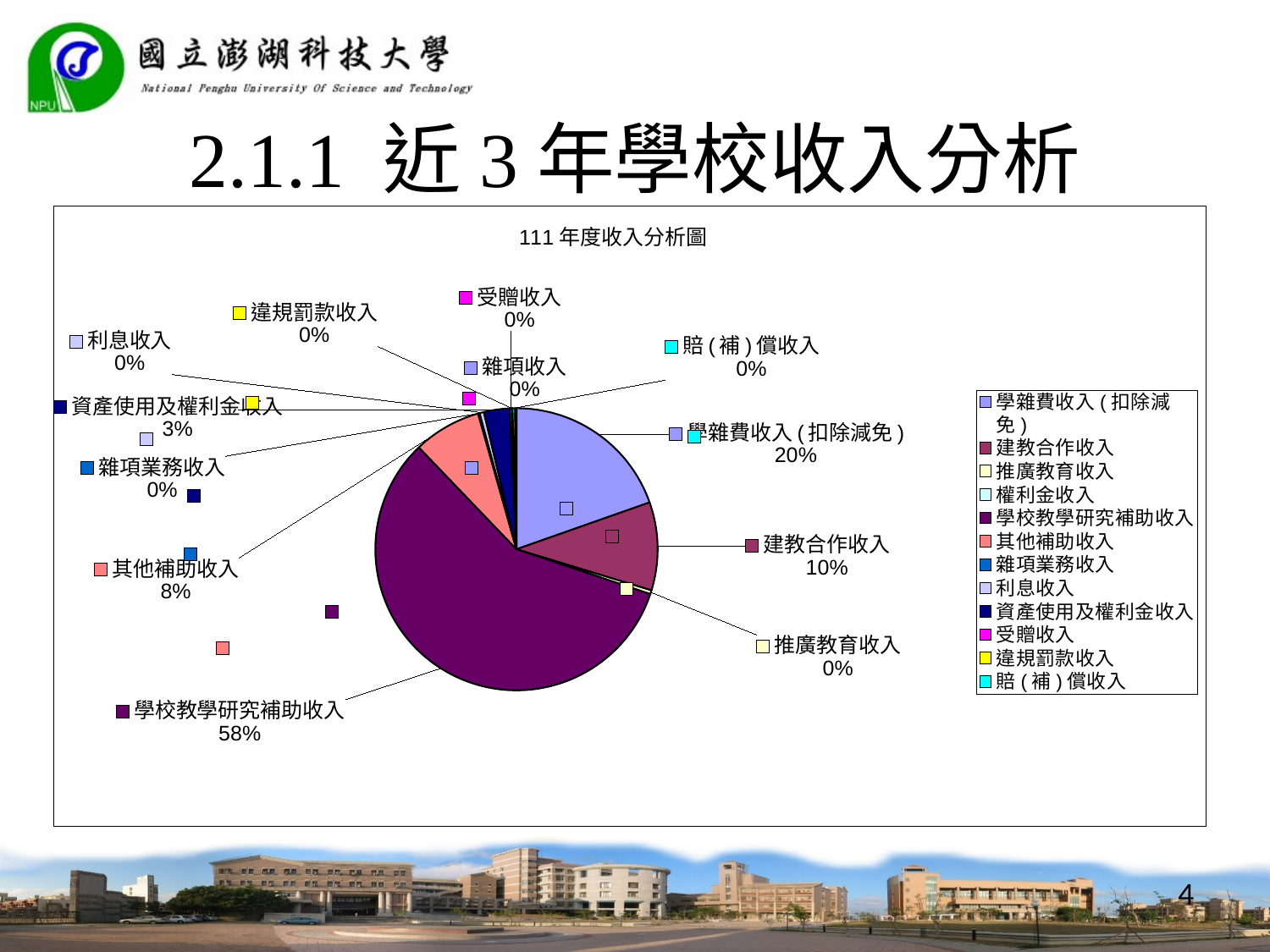

2.1.1 近3年學校收入分析

### Chart: 111年度收入分析圖

| Category |  |
|---|---|
| 學雜費收入(扣除減免) | 11152.0 |
| 建教合作收入 | 5744.0 |
| 推廣教育收入 | 247.0 |
| 權利金收入 | 0.0 |
| 學校教學研究補助收入 | 32810.0 |
| 其他補助收入 | 4416.0 |
| 雜項業務收入 | 101.0 |
| 利息收入 | 281.0 |
| 資產使用及權利金收入 | 1672.7 |
| 受贈收入 | 153.0 |
| 違規罰款收入 | 32.0 |
| 賠(補)償收入 | 170.0 |
| 雜項收入 | 85.0 |
4